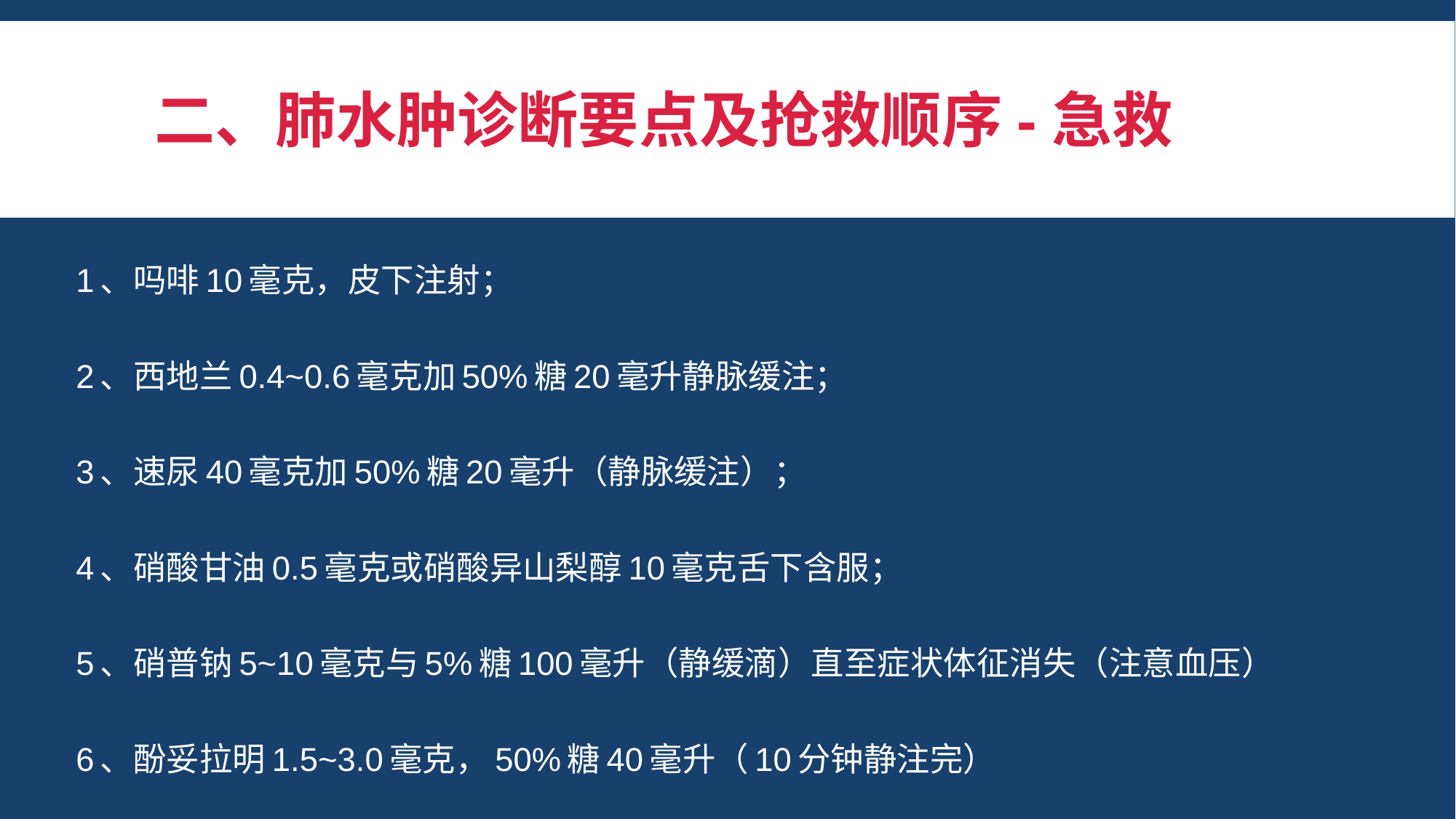

# 二、肺水肿诊断要点及抢救顺序-急救
1、吗啡10毫克，皮下注射；
2、西地兰0.4~0.6毫克加50%糖20毫升静脉缓注；
3、速尿40毫克加50%糖20毫升（静脉缓注）；
4、硝酸甘油0.5毫克或硝酸异山梨醇10毫克舌下含服；
5、硝普钠5~10毫克与5%糖100毫升（静缓滴）直至症状体征消失（注意血压）
6、酚妥拉明1.5~3.0毫克，50%糖40毫升（10分钟静注完）